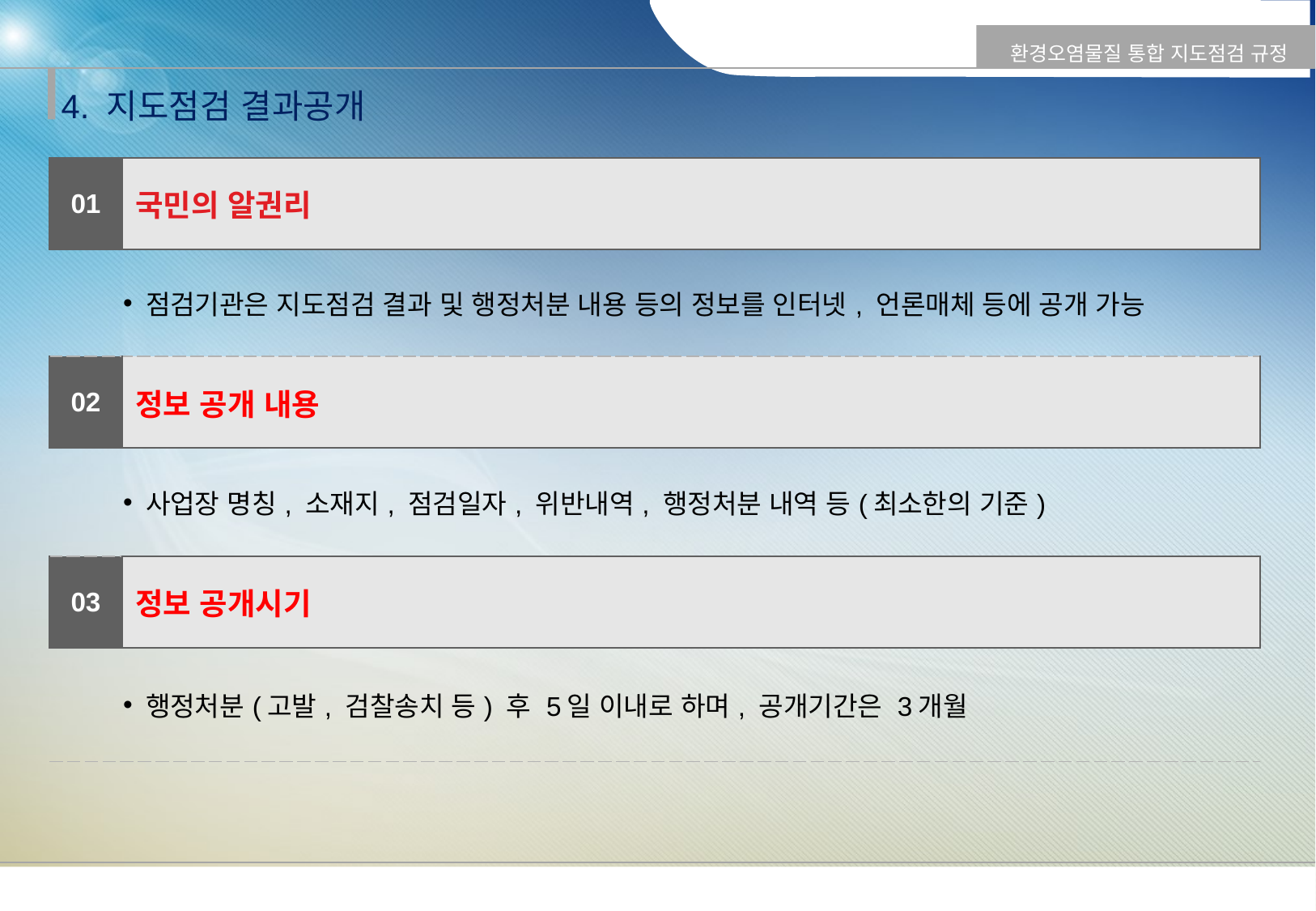

환경오염물질 통합 지도점검 규정
4. 지도점검 결과공개
| 01 | 국민의 알권리 |
| --- | --- |
| 점검기관은 지도점검 결과 및 행정처분 내용 등의 정보를 인터넷, 언론매체 등에 공개 가능 |  |
| 02 | 정보 공개 내용 |
| 사업장 명칭, 소재지, 점검일자, 위반내역, 행정처분 내역 등(최소한의 기준) |  |
| 03 | 정보 공개시기 |
| 행정처분(고발, 검찰송치 등) 후 5일 이내로 하며, 공개기간은 3개월 |  |